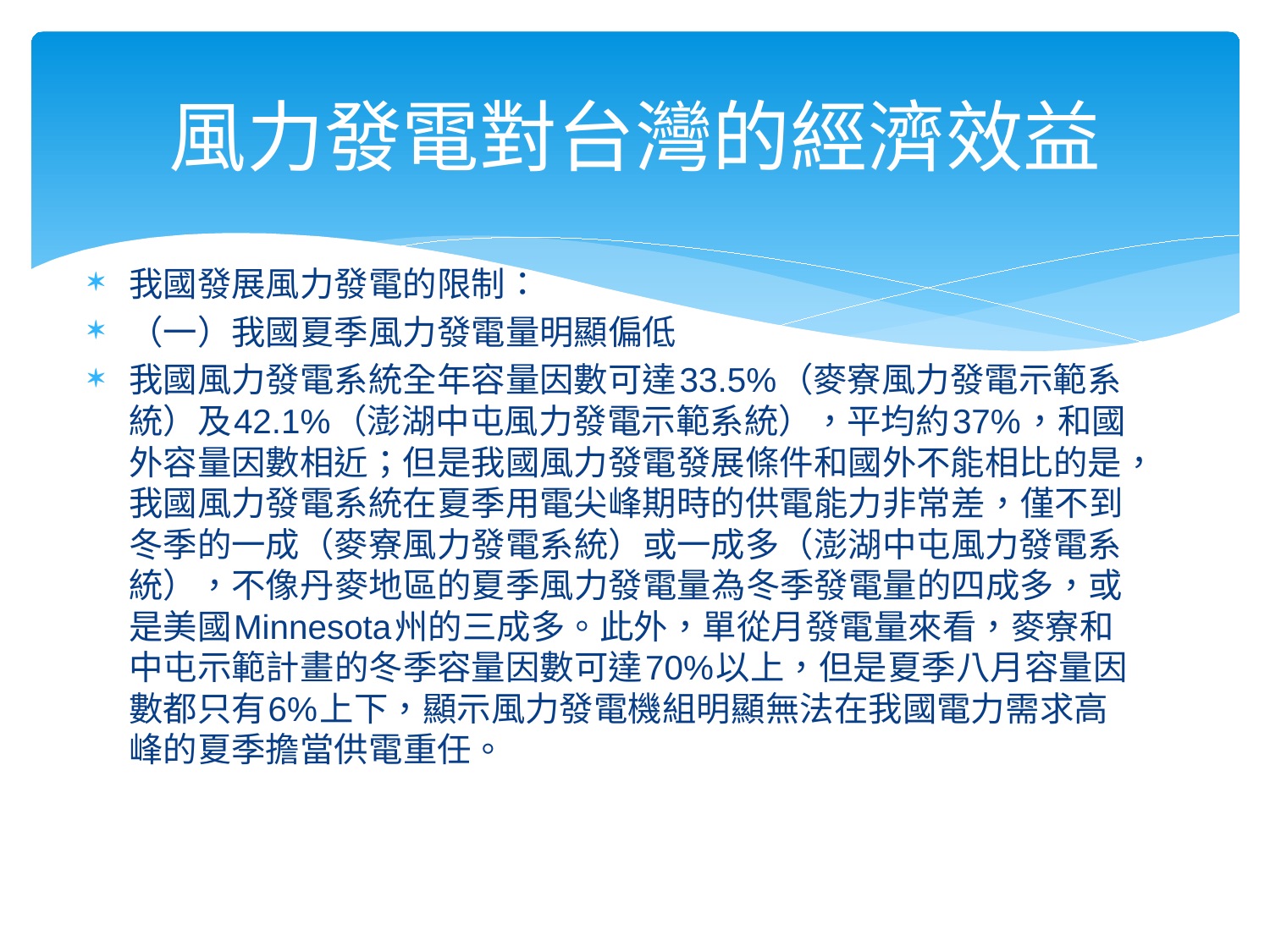

# 風力發電對台灣的經濟效益
我國發展風力發電的限制：
（一）我國夏季風力發電量明顯偏低
我國風力發電系統全年容量因數可達33.5%（麥寮風力發電示範系統）及42.1%（澎湖中屯風力發電示範系統），平均約37%，和國外容量因數相近；但是我國風力發電發展條件和國外不能相比的是，我國風力發電系統在夏季用電尖峰期時的供電能力非常差，僅不到冬季的一成（麥寮風力發電系統）或一成多（澎湖中屯風力發電系統），不像丹麥地區的夏季風力發電量為冬季發電量的四成多，或是美國Minnesota州的三成多。此外，單從月發電量來看，麥寮和中屯示範計畫的冬季容量因數可達70%以上，但是夏季八月容量因數都只有6%上下，顯示風力發電機組明顯無法在我國電力需求高峰的夏季擔當供電重任。